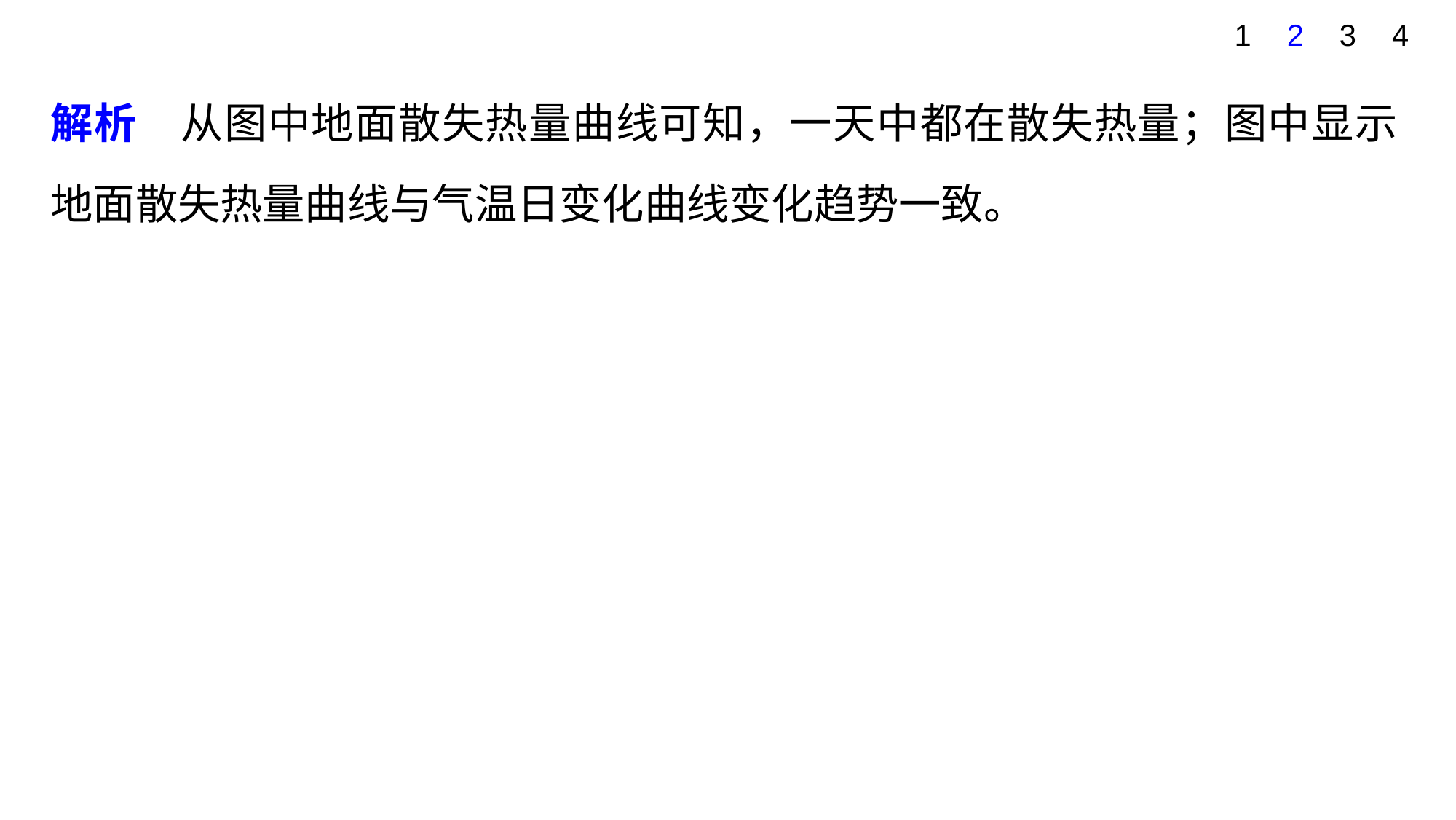

1
2
3
4
解析　从图中地面散失热量曲线可知，一天中都在散失热量；图中显示地面散失热量曲线与气温日变化曲线变化趋势一致。